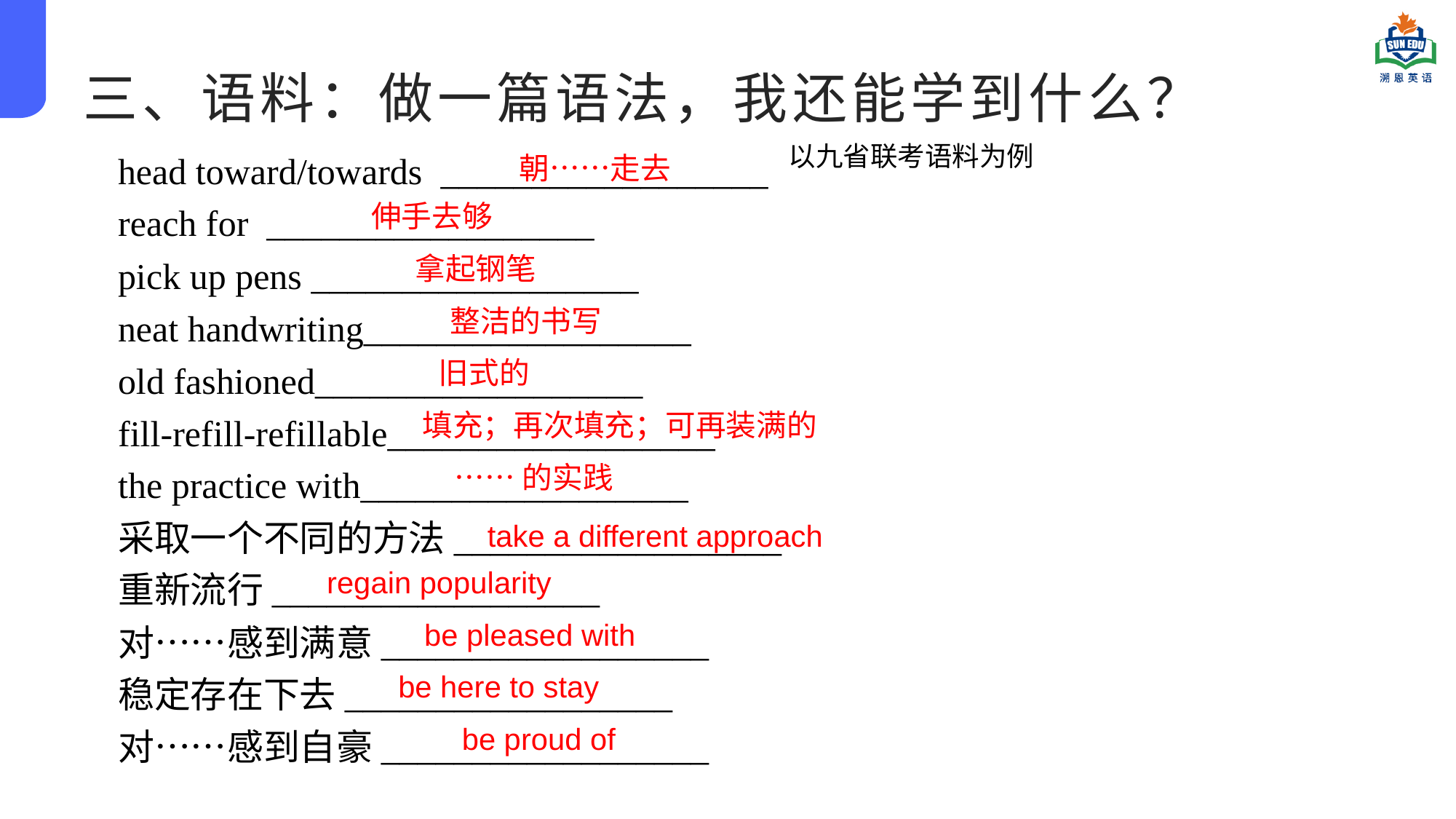

三、语料：做一篇语法，我还能学到什么？
head toward/towards  __________________
reach for  __________________
pick up pens __________________
neat handwriting__________________
old fashioned__________________
fill-refill-refillable__________________
the practice with__________________
采取一个不同的方法__________________
重新流行__________________
对……感到满意__________________
稳定存在下去__________________
对……感到自豪__________________
以九省联考语料为例
朝……走去

伸手去够
拿起钢笔
整洁的书写
旧式的
填充；再次填充；可再装满的
……的实践
take a different approach
regain popularity
be pleased with
be here to stay
be proud of